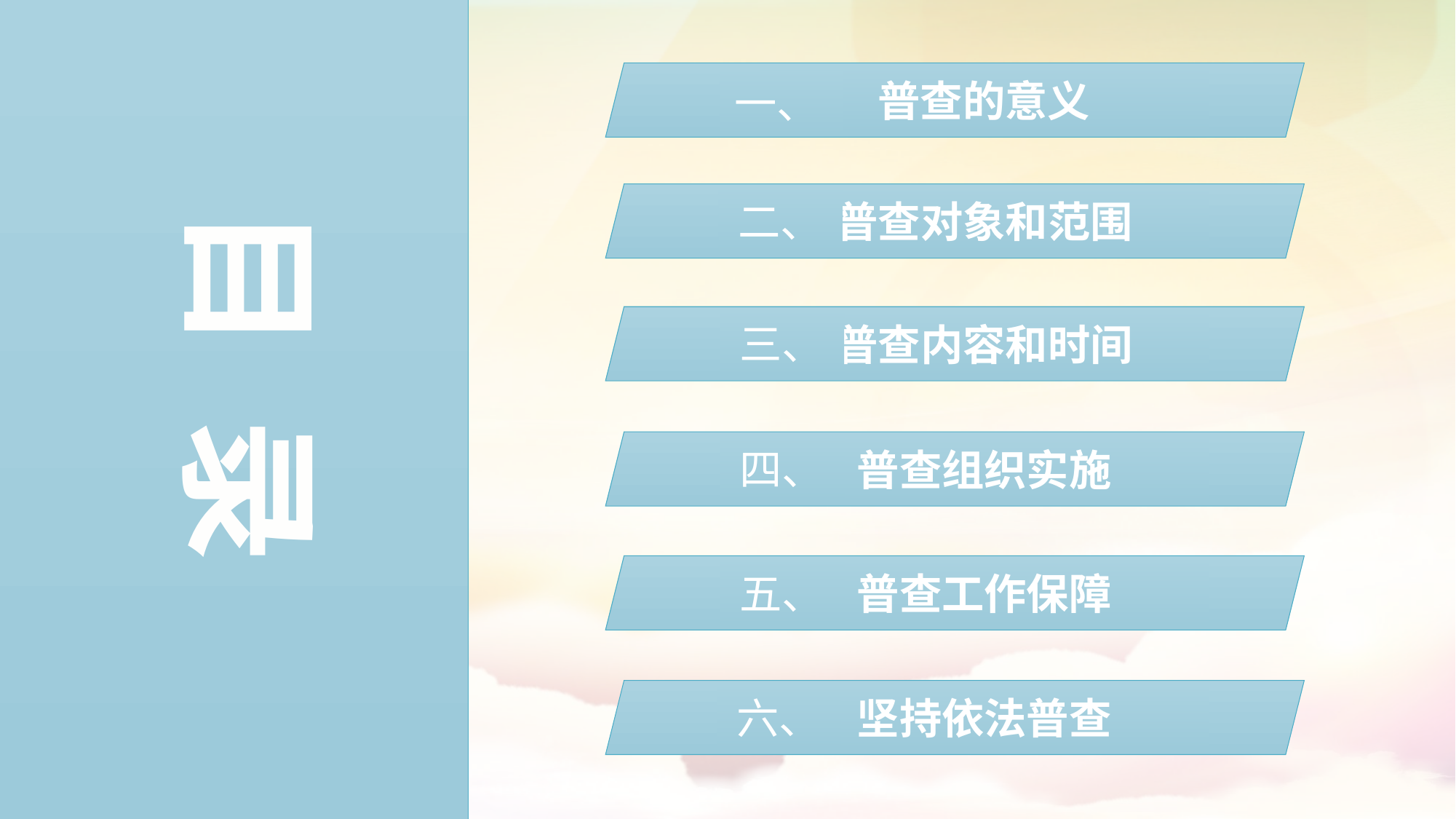

普查的意义
一、

二、
普查对象和范围
目  录

三、
普查内容和时间

四、
普查组织实施

五、
普查工作保障

六、
坚持依法普查